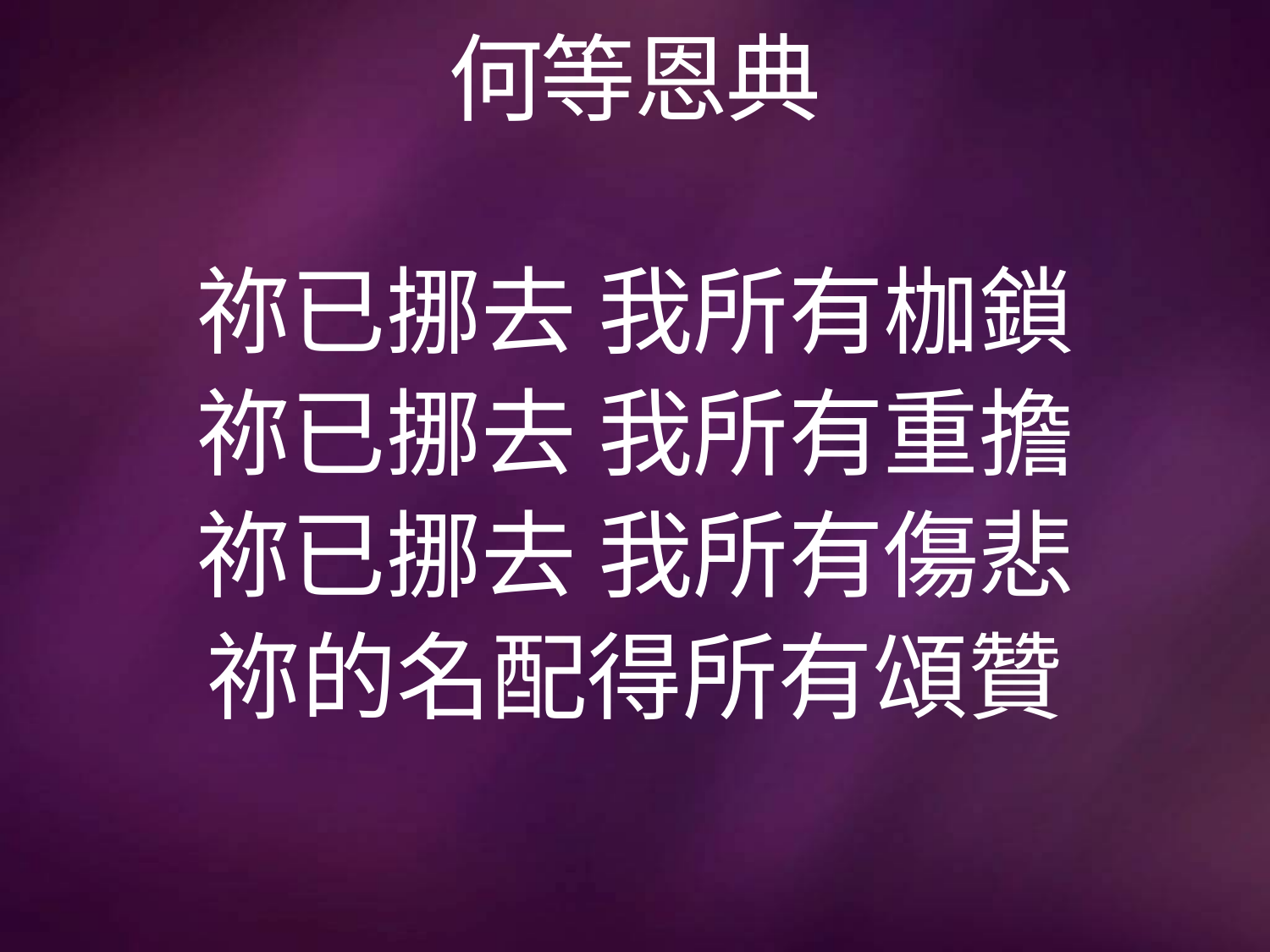

# 何等恩典
祢已挪去 我所有枷鎖
祢已挪去 我所有重擔
祢已挪去 我所有傷悲
祢的名配得所有頌贊